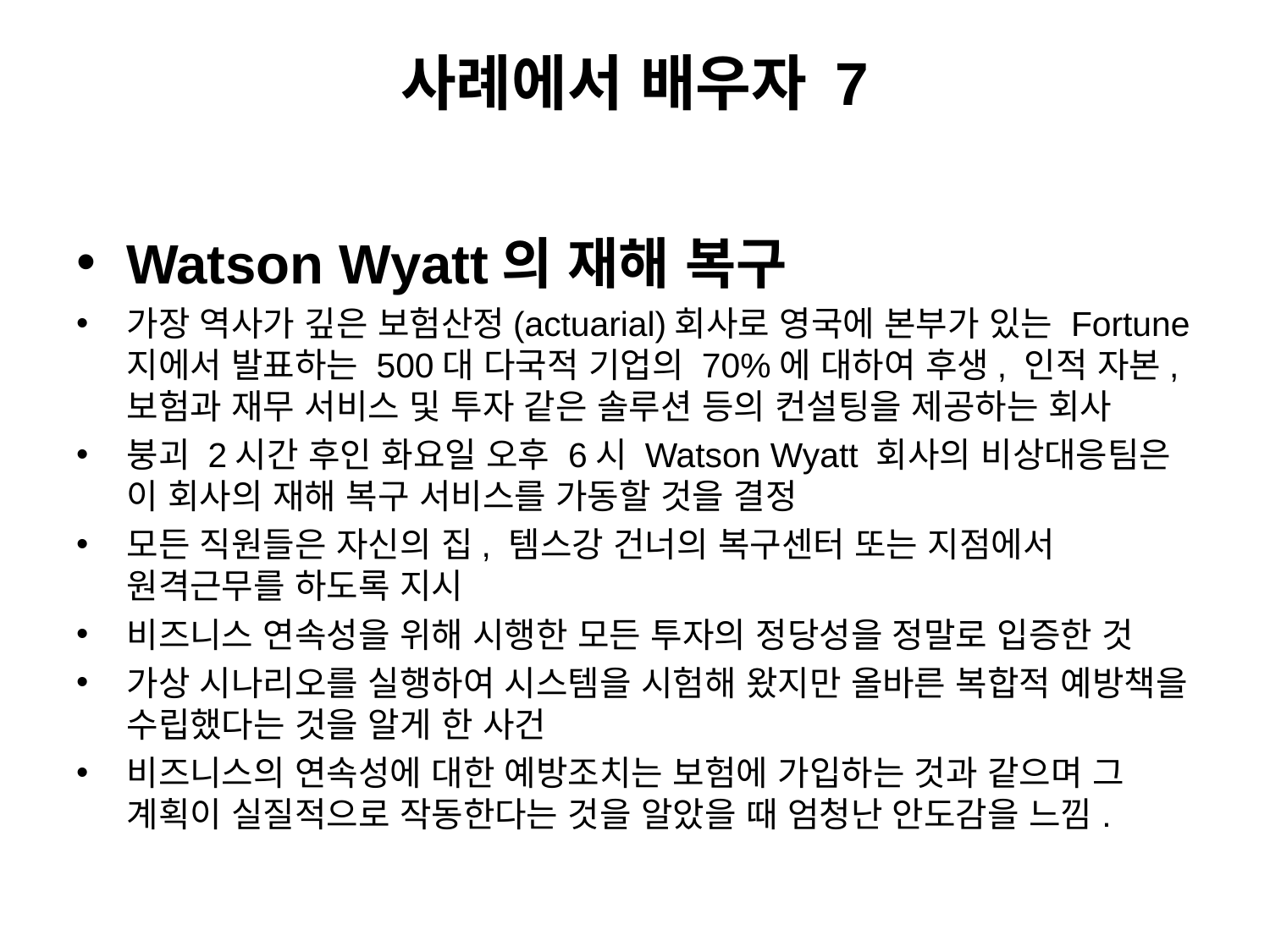

# 사례에서 배우자 7
Watson Wyatt의 재해 복구
가장 역사가 깊은 보험산정(actuarial)회사로 영국에 본부가 있는 Fortune지에서 발표하는 500대 다국적 기업의 70%에 대하여 후생, 인적 자본, 보험과 재무 서비스 및 투자 같은 솔루션 등의 컨설팅을 제공하는 회사
붕괴 2시간 후인 화요일 오후 6시 Watson Wyatt 회사의 비상대응팀은 이 회사의 재해 복구 서비스를 가동할 것을 결정
모든 직원들은 자신의 집, 템스강 건너의 복구센터 또는 지점에서 원격근무를 하도록 지시
비즈니스 연속성을 위해 시행한 모든 투자의 정당성을 정말로 입증한 것
가상 시나리오를 실행하여 시스템을 시험해 왔지만 올바른 복합적 예방책을 수립했다는 것을 알게 한 사건
비즈니스의 연속성에 대한 예방조치는 보험에 가입하는 것과 같으며 그 계획이 실질적으로 작동한다는 것을 알았을 때 엄청난 안도감을 느낌.